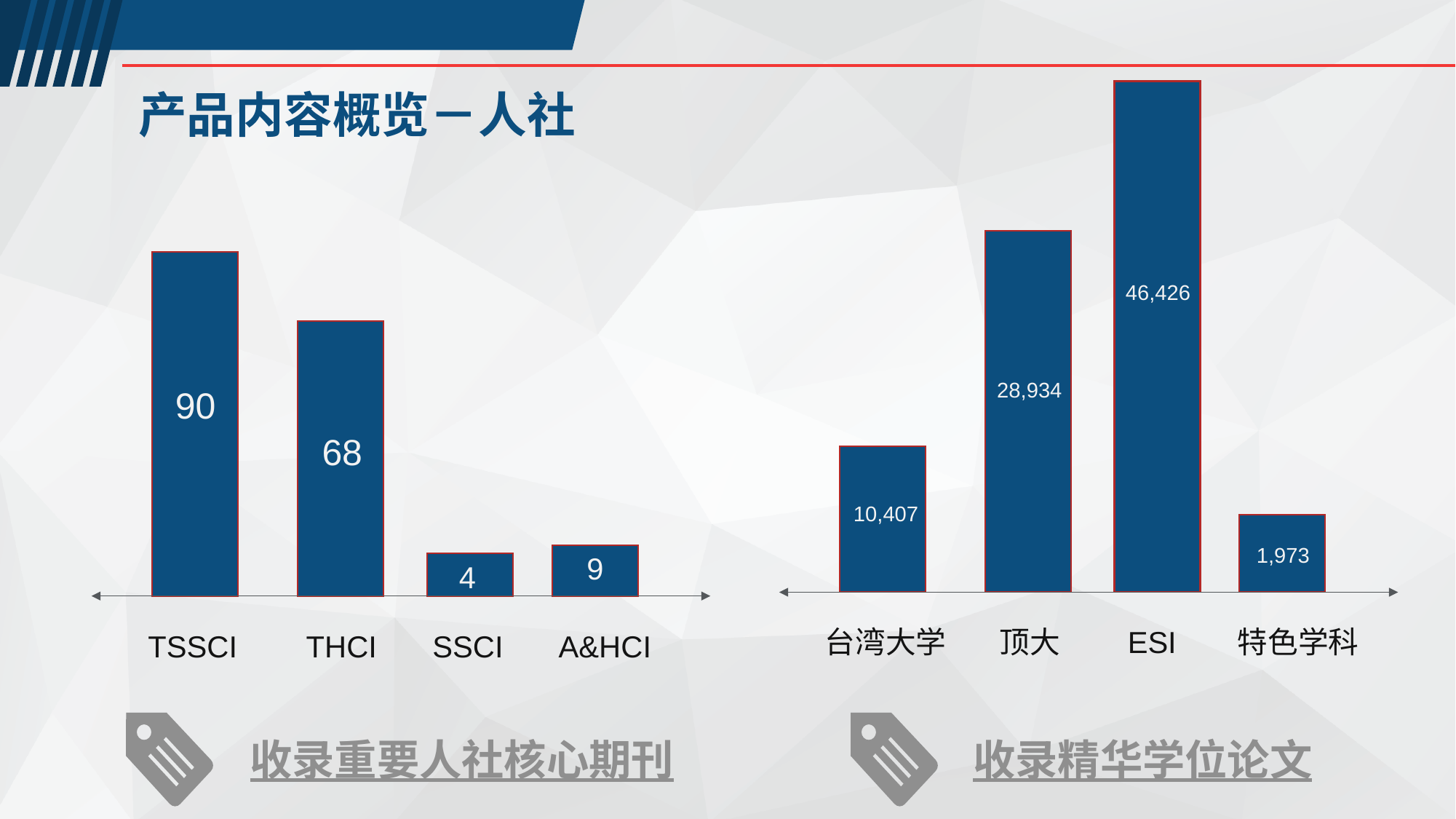

产品内容概览－人社

46,426

28,934
90
68

10,407

1,973
9

4
台湾大学
顶大
ESI
特色学科
TSSCI
THCI
SSCI
A&HCI

收录重要人社核心期刊

收录精华学位论文